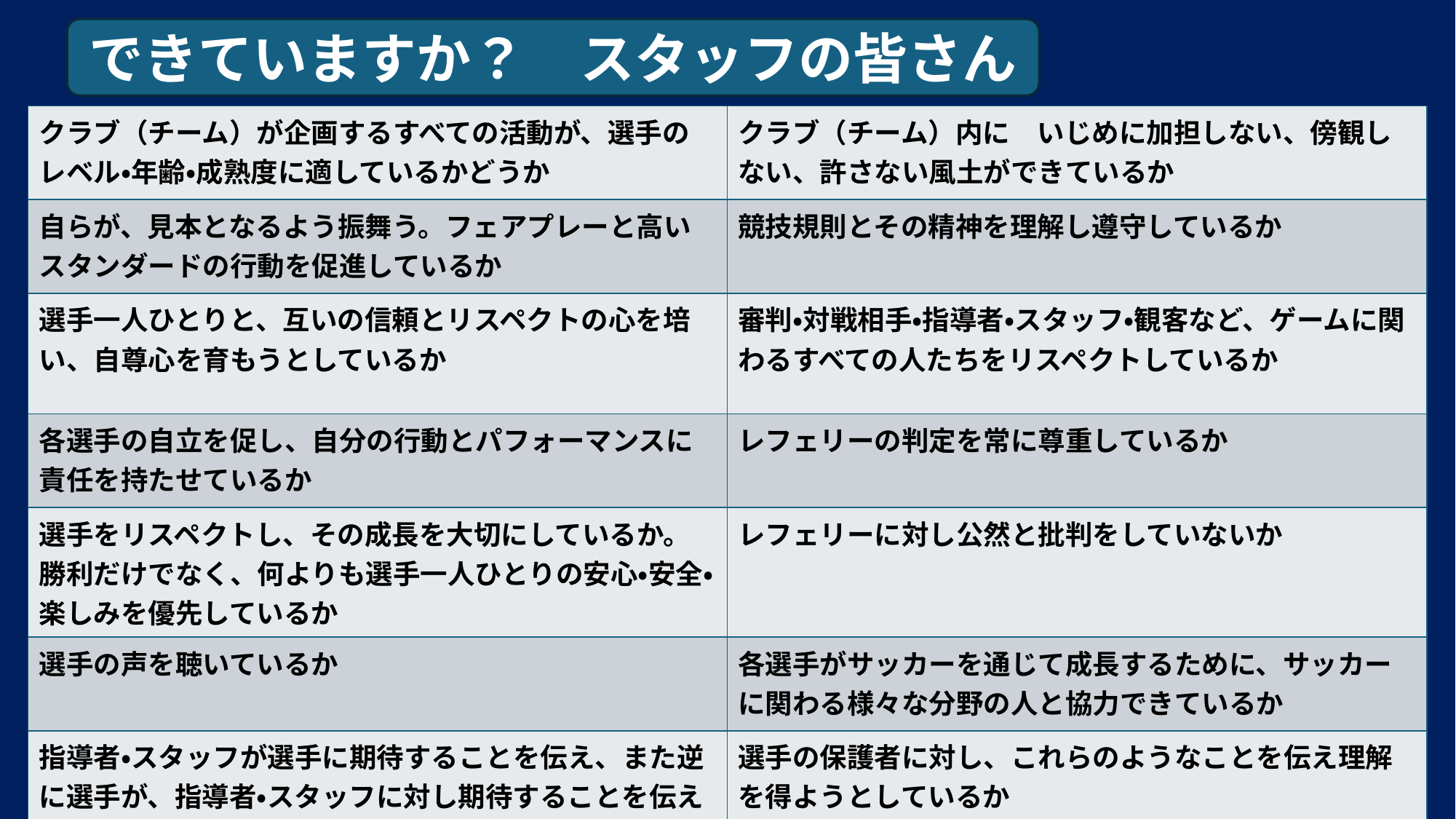

できていますか？　スタッフの皆さん
| クラブ（チーム）が企画するすべての活動が、選手のレベル・年齢・成熟度に適しているかどうか | クラブ（チーム）内に　いじめに加担しない、傍観しない、許さない風土ができているか |
| --- | --- |
| 自らが、見本となるよう振舞う。フェアプレーと高いスタンダードの行動を促進しているか | 競技規則とその精神を理解し遵守しているか |
| 選手一人ひとりと、互いの信頼とリスペクトの心を培い、自尊心を育もうとしているか | 審判・対戦相手・指導者・スタッフ・観客など、ゲームに関わるすべての人たちをリスペクトしているか |
| 各選手の自立を促し、自分の行動とパフォーマンスに責任を持たせているか | レフェリーの判定を常に尊重しているか |
| 選手をリスペクトし、その成長を大切にしているか。勝利だけでなく、何よりも選手一人ひとりの安心・安全・楽しみを優先しているか | レフェリーに対し公然と批判をしていないか |
| 選手の声を聴いているか | 各選手がサッカーを通じて成長するために、サッカーに関わる様々な分野の人と協力できているか |
| 指導者・スタッフが選手に期待することを伝え、また逆に選手が、指導者・スタッフに対し期待することを伝えられているか | 選手の保護者に対し、これらのようなことを伝え理解を得ようとしているか |